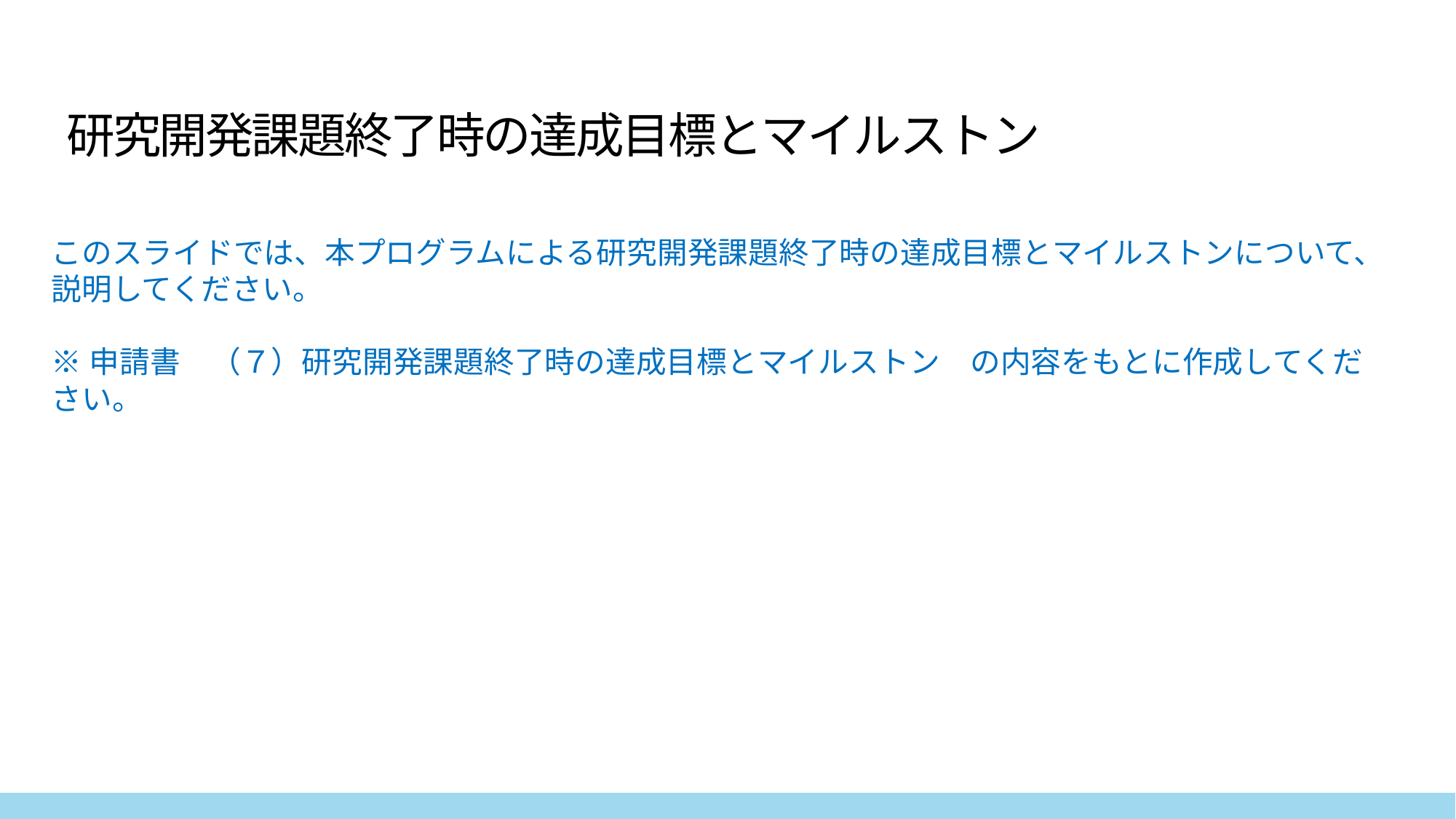

研究開発課題終了時の達成目標とマイルストン
このスライドでは、本プログラムによる研究開発課題終了時の達成目標とマイルストンについて、説明してください。

※申請書　（７）研究開発課題終了時の達成目標とマイルストン　の内容をもとに作成してください。